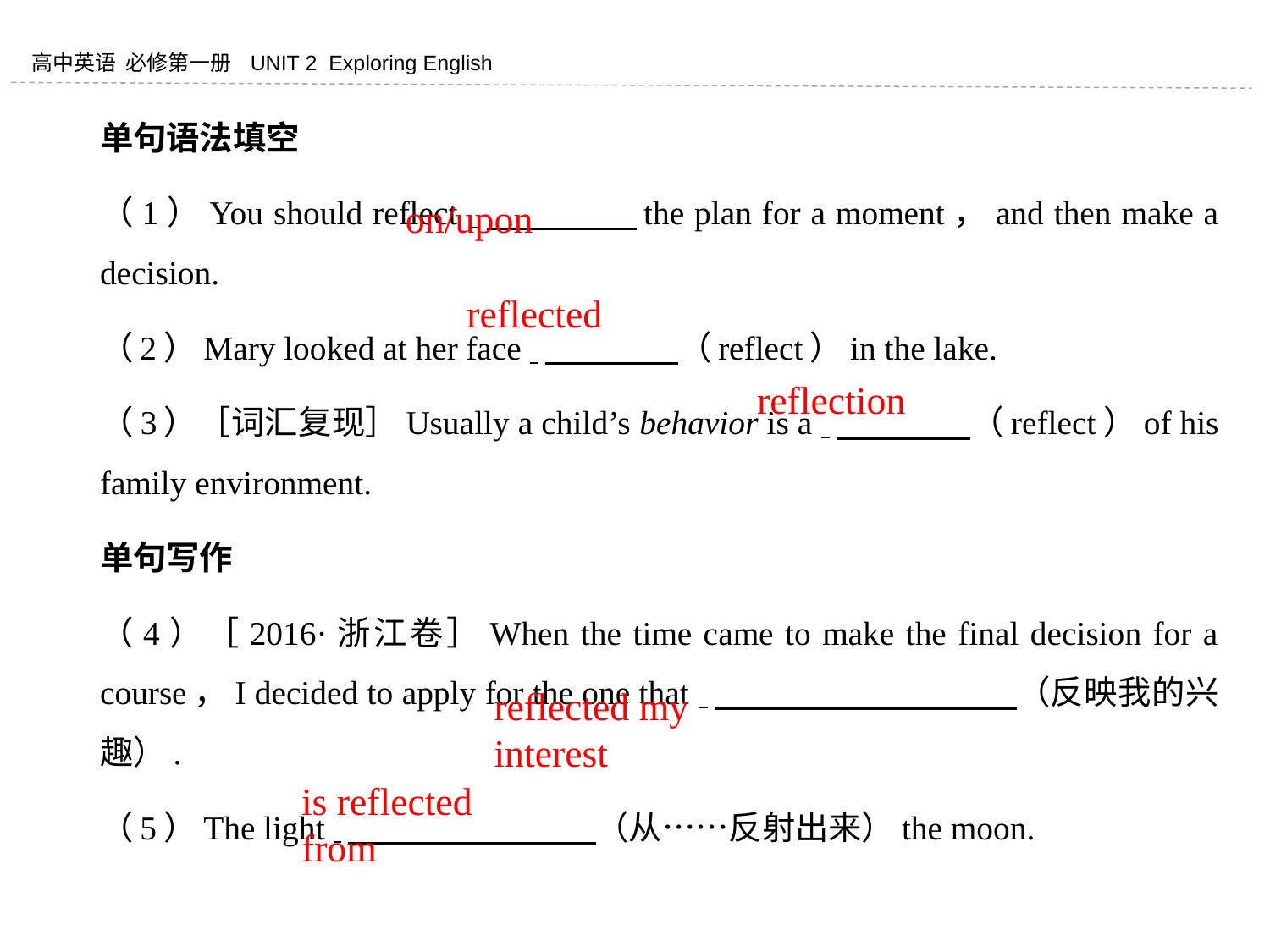

单句语法填空
（1）You should reflect  　　　　 the plan for a moment，and then make a decision.
（2）Mary looked at her face  　　　　（reflect）in the lake.
（3）［词汇复现］Usually a child’s behavior is a  　　　　（reflect）of his family environment.
单句写作
（4）［2016·浙江卷］When the time came to make the final decision for a course，I decided to apply for the one that  　　　　  　　　　  （反映我的兴趣）.
（5）The light  　　　　  　　　（从……反射出来）the moon.
on/upon
reflected
reflection
reflected my interest
is reflected from